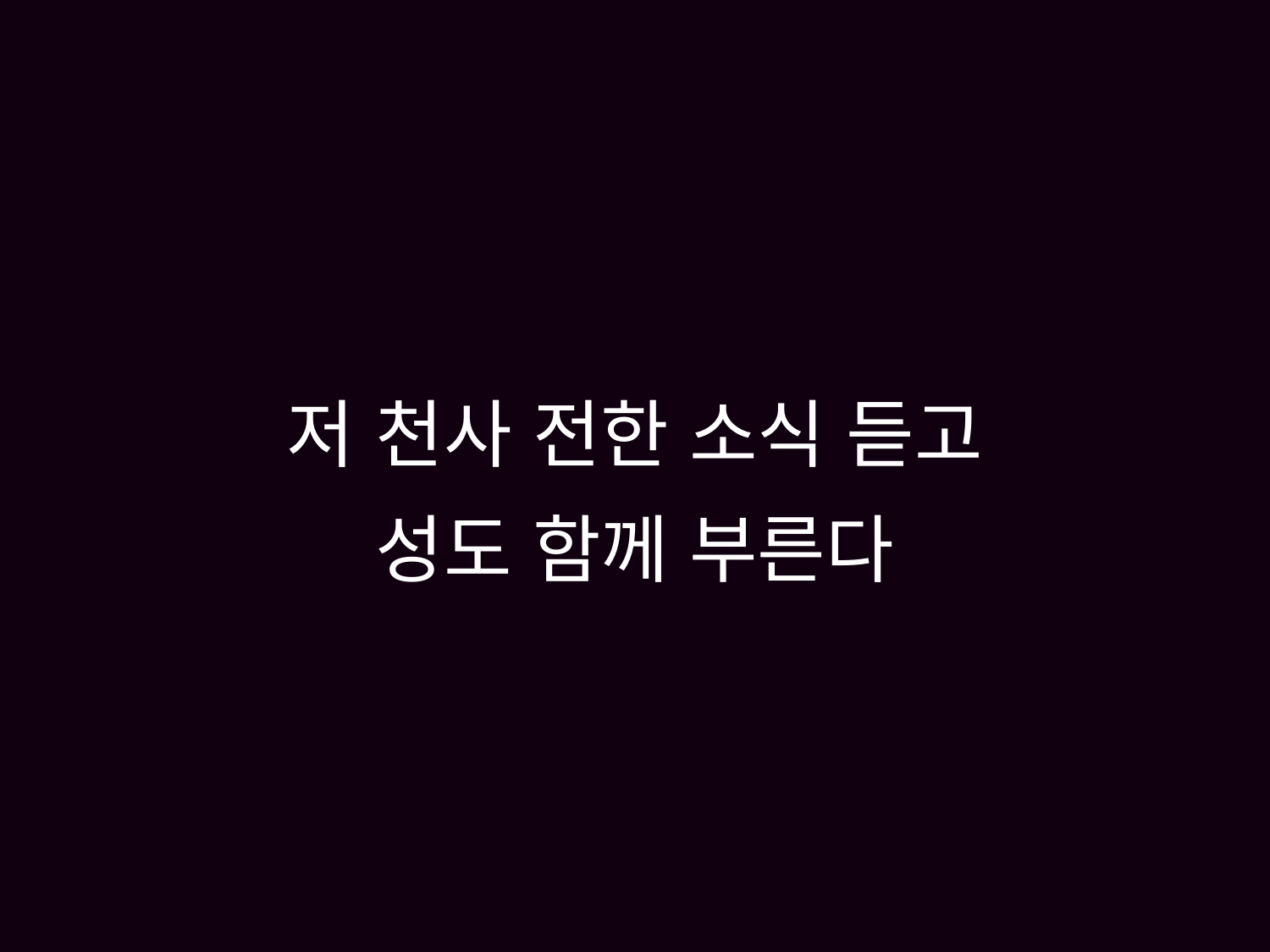

# 저 천사 전한 소식 듣고 성도 함께 부른다